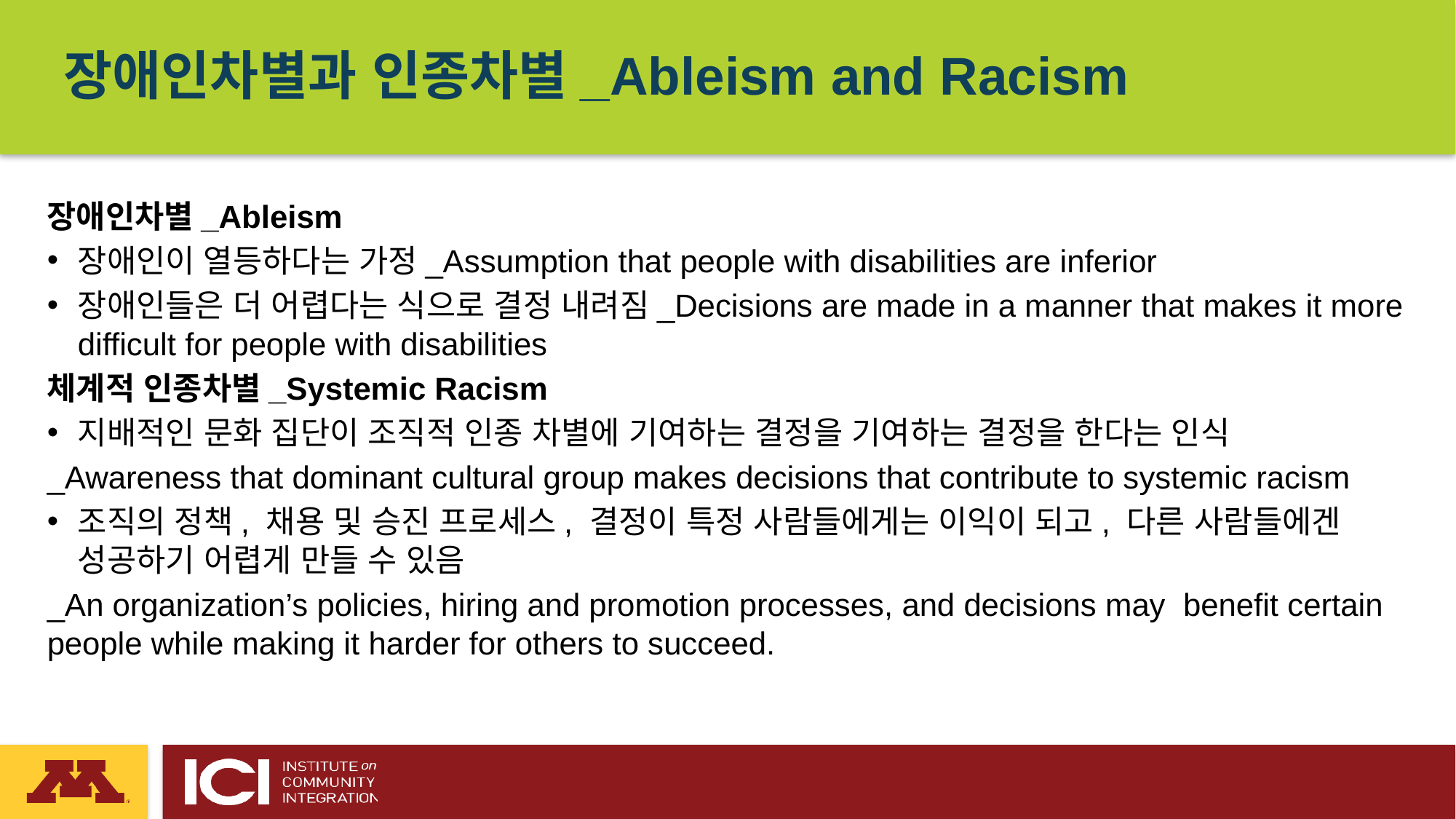

장애인차별과 인종차별_Ableism and Racism
장애인차별_Ableism
장애인이 열등하다는 가정_Assumption that people with disabilities are inferior
장애인들은 더 어렵다는 식으로 결정 내려짐_Decisions are made in a manner that makes it more difficult for people with disabilities
체계적 인종차별_Systemic Racism
지배적인 문화 집단이 조직적 인종 차별에 기여하는 결정을 기여하는 결정을 한다는 인식
_Awareness that dominant cultural group makes decisions that contribute to systemic racism
조직의 정책, 채용 및 승진 프로세스, 결정이 특정 사람들에게는 이익이 되고, 다른 사람들에겐 성공하기 어렵게 만들 수 있음
_An organization’s policies, hiring and promotion processes, and decisions may  benefit certain people while making it harder for others to succeed.